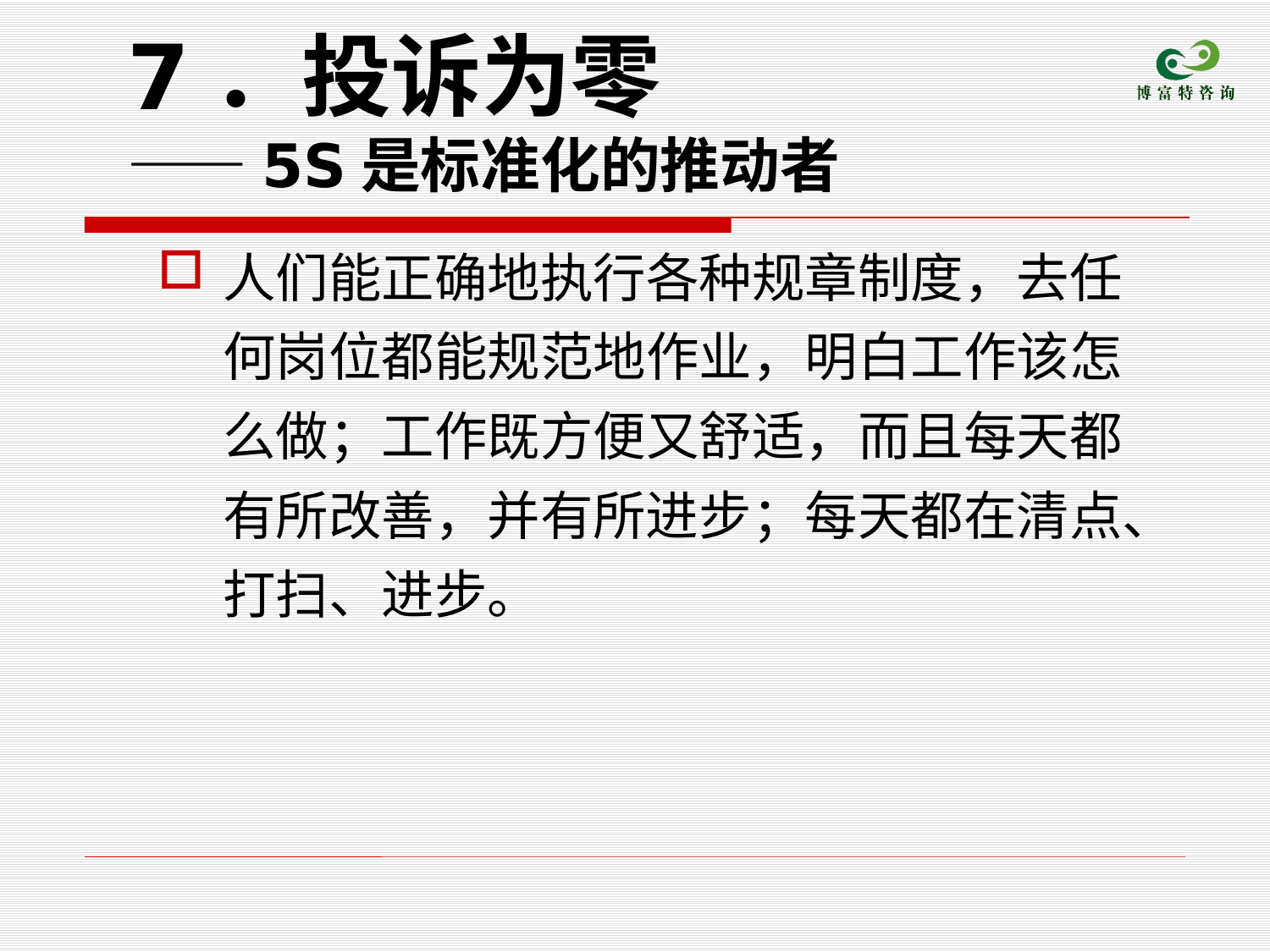

# 7．投诉为零 ——5S是标准化的推动者
人们能正确地执行各种规章制度，去任何岗位都能规范地作业，明白工作该怎么做；工作既方便又舒适，而且每天都有所改善，并有所进步；每天都在清点、打扫、进步。
59